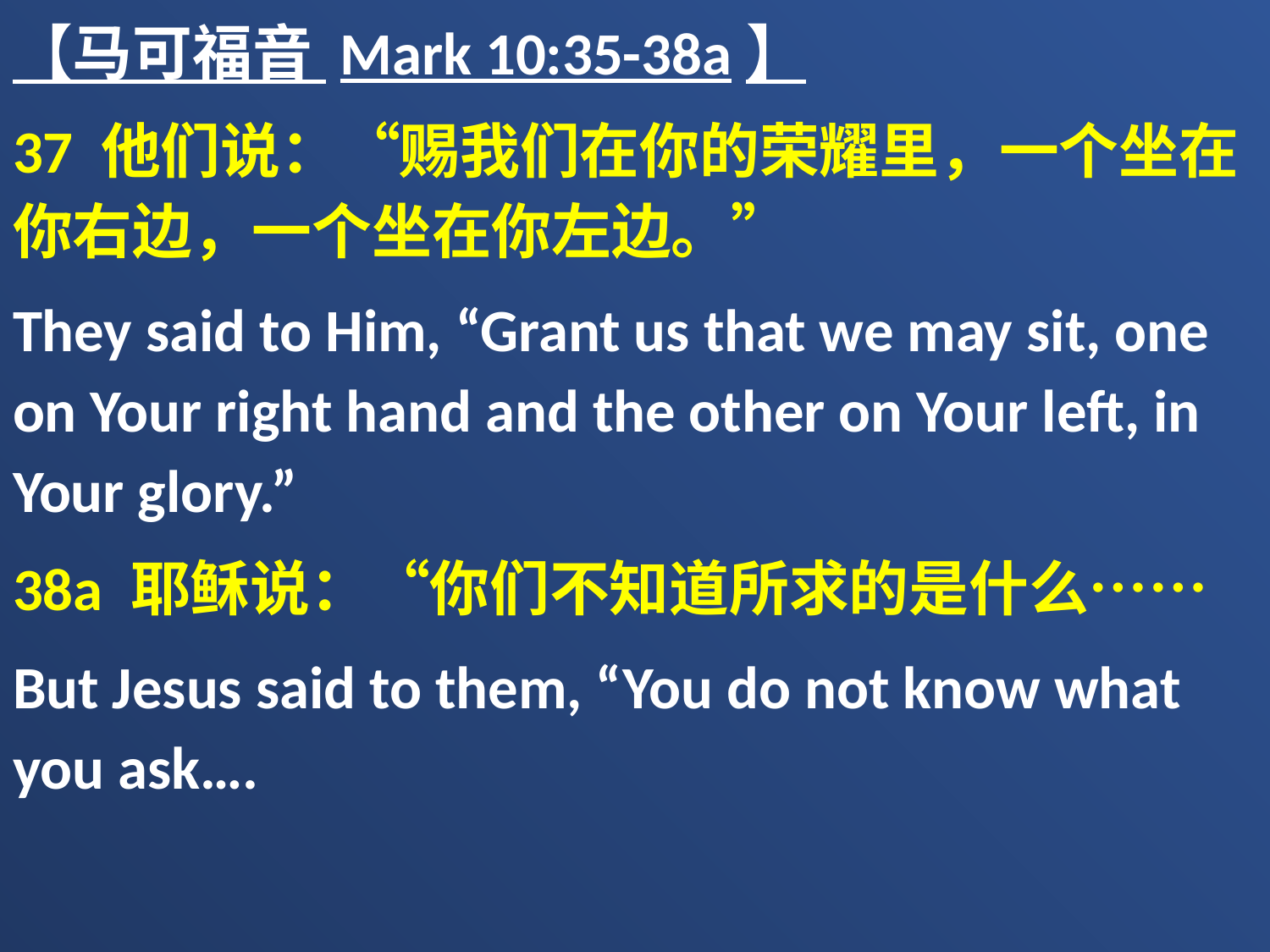

【马可福音 Mark 10:35-38a】
37 他们说：“赐我们在你的荣耀里，一个坐在你右边，一个坐在你左边。”
They said to Him, “Grant us that we may sit, one on Your right hand and the other on Your left, in Your glory.”
38a 耶稣说：“你们不知道所求的是什么……
But Jesus said to them, “You do not know what you ask….